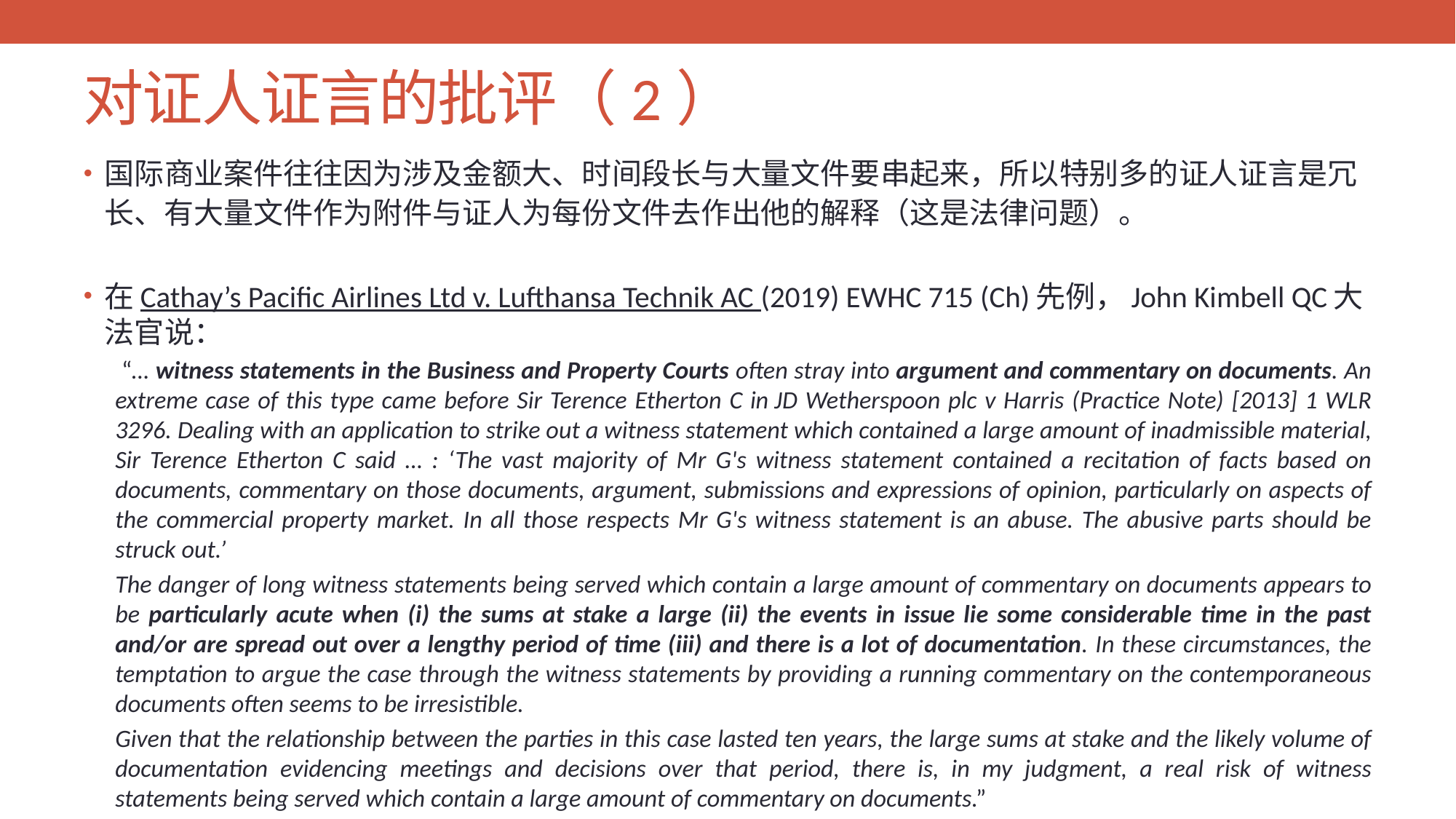

# 对证人证言的批评（2）
国际商业案件往往因为涉及金额大、时间段长与大量文件要串起来，所以特别多的证人证言是冗长、有大量文件作为附件与证人为每份文件去作出他的解释（这是法律问题）。

在Cathay’s Pacific Airlines Ltd v. Lufthansa Technik AC (2019) EWHC 715 (Ch)先例，John Kimbell QC大法官说：
 “… witness statements in the Business and Property Courts often stray into argument and commentary on documents. An extreme case of this type came before Sir Terence Etherton C in JD Wetherspoon plc v Harris (Practice Note) [2013] 1 WLR 3296. Dealing with an application to strike out a witness statement which contained a large amount of inadmissible material, Sir Terence Etherton C said … : ‘The vast majority of Mr G's witness statement contained a recitation of facts based on documents, commentary on those documents, argument, submissions and expressions of opinion, particularly on aspects of the commercial property market. In all those respects Mr G's witness statement is an abuse. The abusive parts should be struck out.’
The danger of long witness statements being served which contain a large amount of commentary on documents appears to be particularly acute when (i) the sums at stake a large (ii) the events in issue lie some considerable time in the past and/or are spread out over a lengthy period of time (iii) and there is a lot of documentation. In these circumstances, the temptation to argue the case through the witness statements by providing a running commentary on the contemporaneous documents often seems to be irresistible.
Given that the relationship between the parties in this case lasted ten years, the large sums at stake and the likely volume of documentation evidencing meetings and decisions over that period, there is, in my judgment, a real risk of witness statements being served which contain a large amount of commentary on documents.”